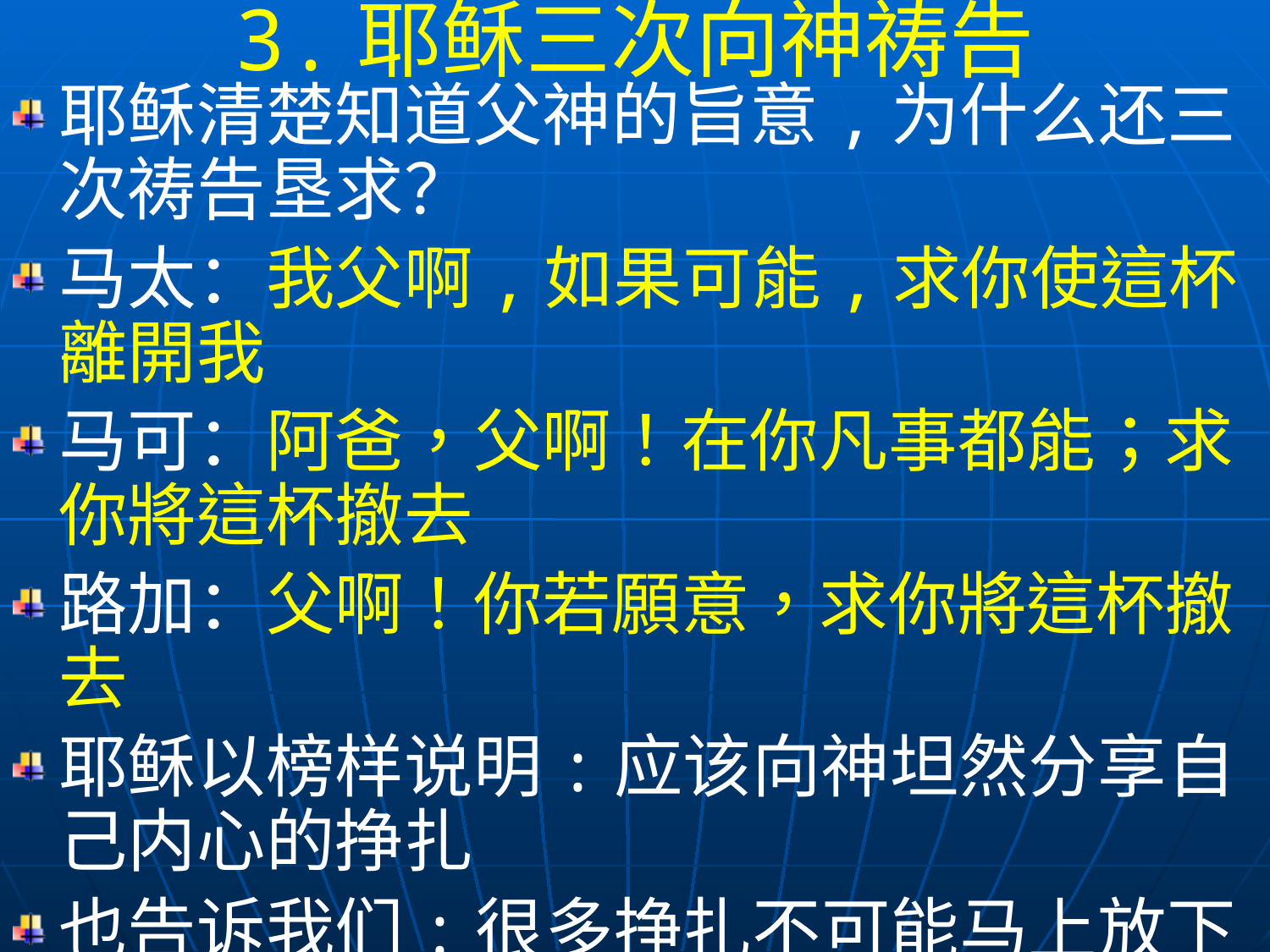

3.耶稣三次向神祷告
耶稣清楚知道父神的旨意,为什么还三次祷告垦求？
马太：我父啊,如果可能,求你使這杯離開我
马可：阿爸，父啊！在你凡事都能；求你將這杯撤去
路加：父啊！你若願意，求你將這杯撤去
耶稣以榜样说明:应该向神坦然分享自己内心的挣扎
也告诉我们:很多挣扎不可能马上放下